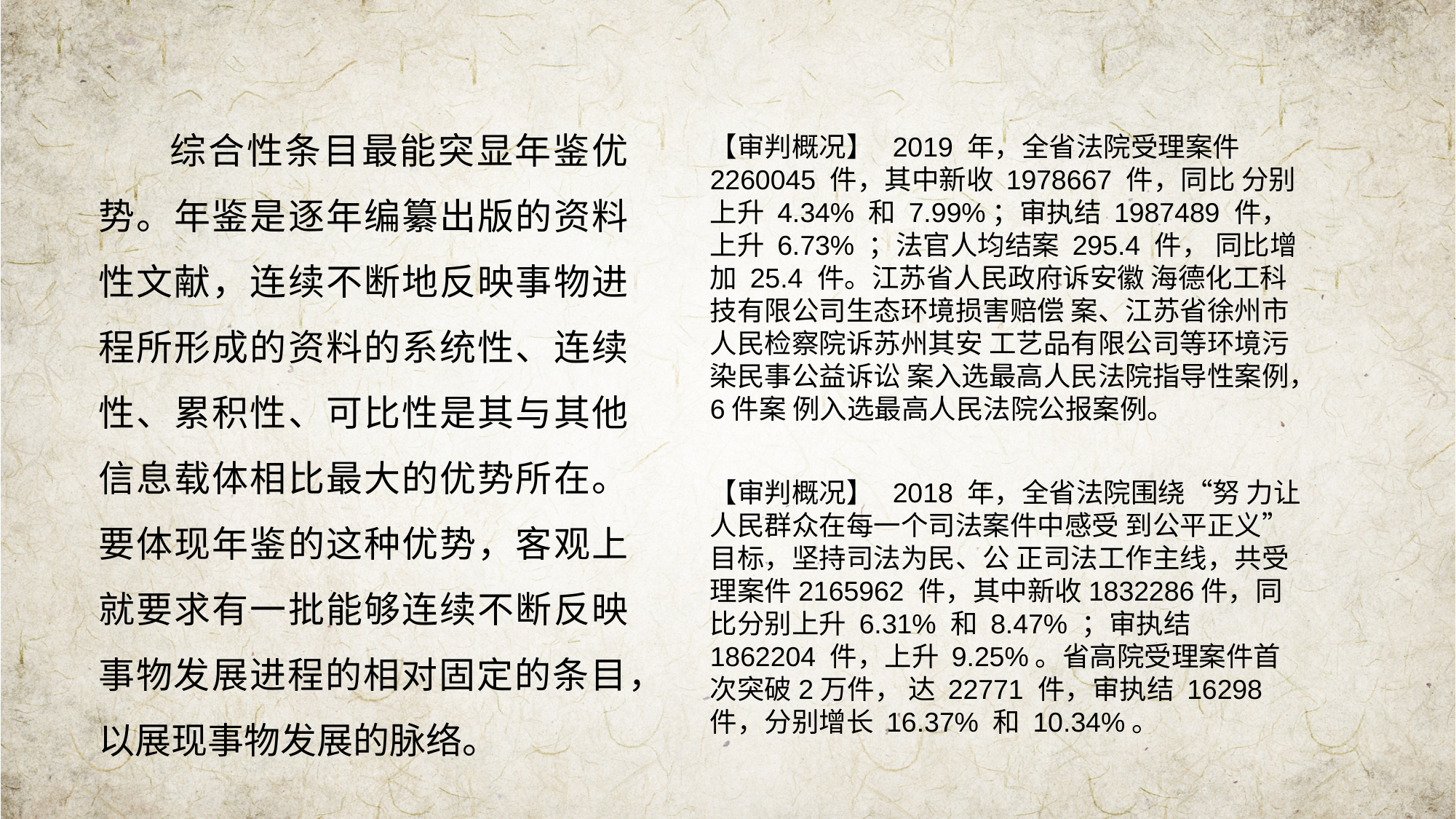

综合性条目最能突显年鉴优势。年鉴是逐年编纂出版的资料性文献，连续不断地反映事物进程所形成的资料的系统性、连续性、累积性、可比性是其与其他信息载体相比最大的优势所在。要体现年鉴的这种优势，客观上就要求有一批能够连续不断反映事物发展进程的相对固定的条目，以展现事物发展的脉络。

【审判概况】  2019 年，全省法院受理案件 2260045 件，其中新收 1978667 件，同比 分别上升 4.34% 和 7.99%；审执结 1987489 件，上升 6.73% ；法官人均结案 295.4 件， 同比增加 25.4 件。江苏省人民政府诉安徽 海德化工科技有限公司生态环境损害赔偿 案、江苏省徐州市人民检察院诉苏州其安 工艺品有限公司等环境污染民事公益诉讼 案入选最高人民法院指导性案例，6件案 例入选最高人民法院公报案例。
【审判概况】  2018 年，全省法院围绕“努 力让人民群众在每一个司法案件中感受 到公平正义”目标，坚持司法为民、公 正司法工作主线，共受理案件2165962 件，其中新收1832286件，同比分别上升 6.31% 和 8.47% ；审执结 1862204 件，上升 9.25%。省高院受理案件首次突破2万件， 达 22771 件，审执结 16298 件，分别增长 16.37% 和 10.34%。